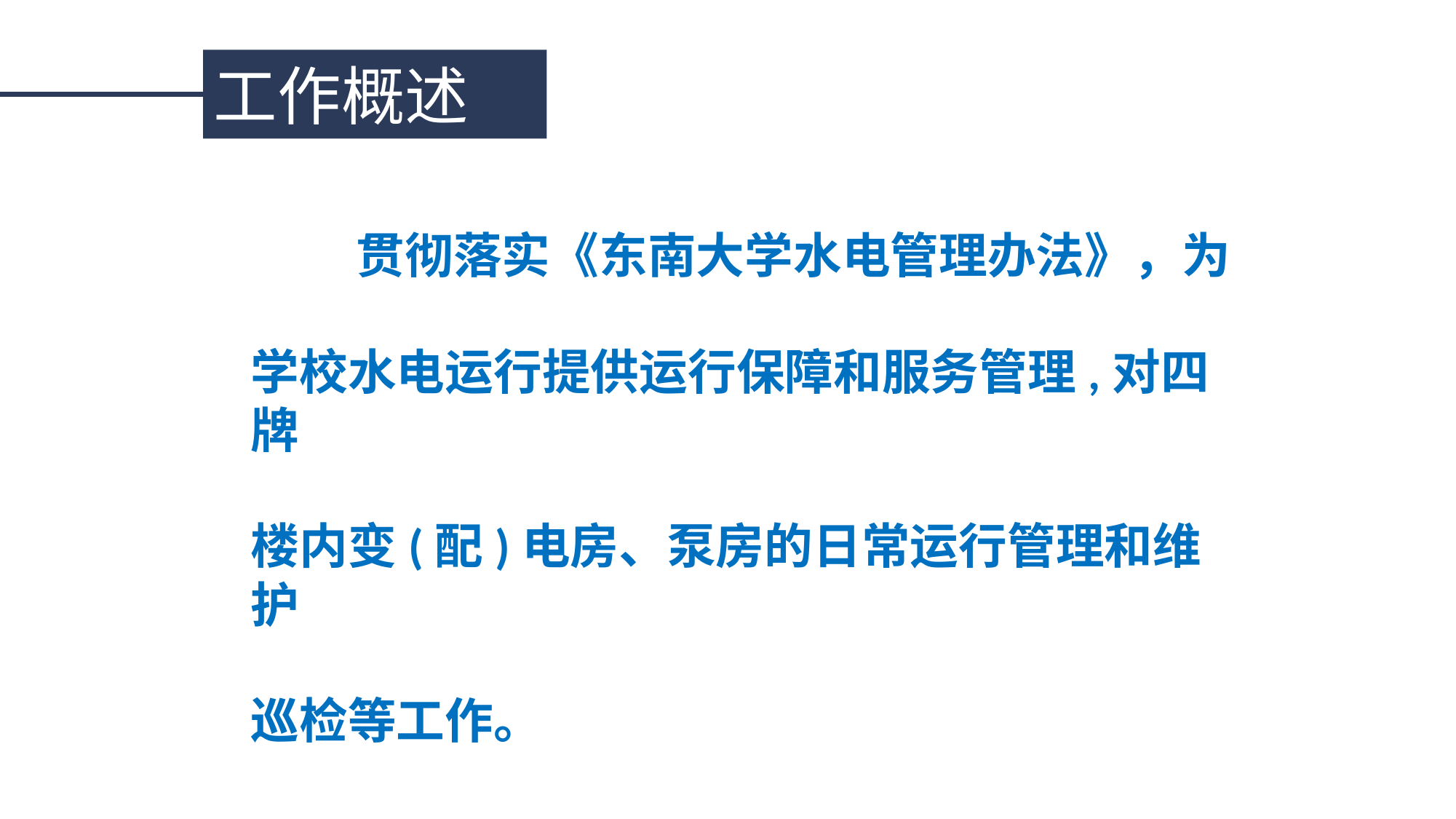

工作概述
                贯彻落实《东南大学水电管理办法》，为

学校水电运行提供运行保障和服务管理,对四牌

楼内变(配)电房、泵房的日常运行管理和维护

巡检等工作。